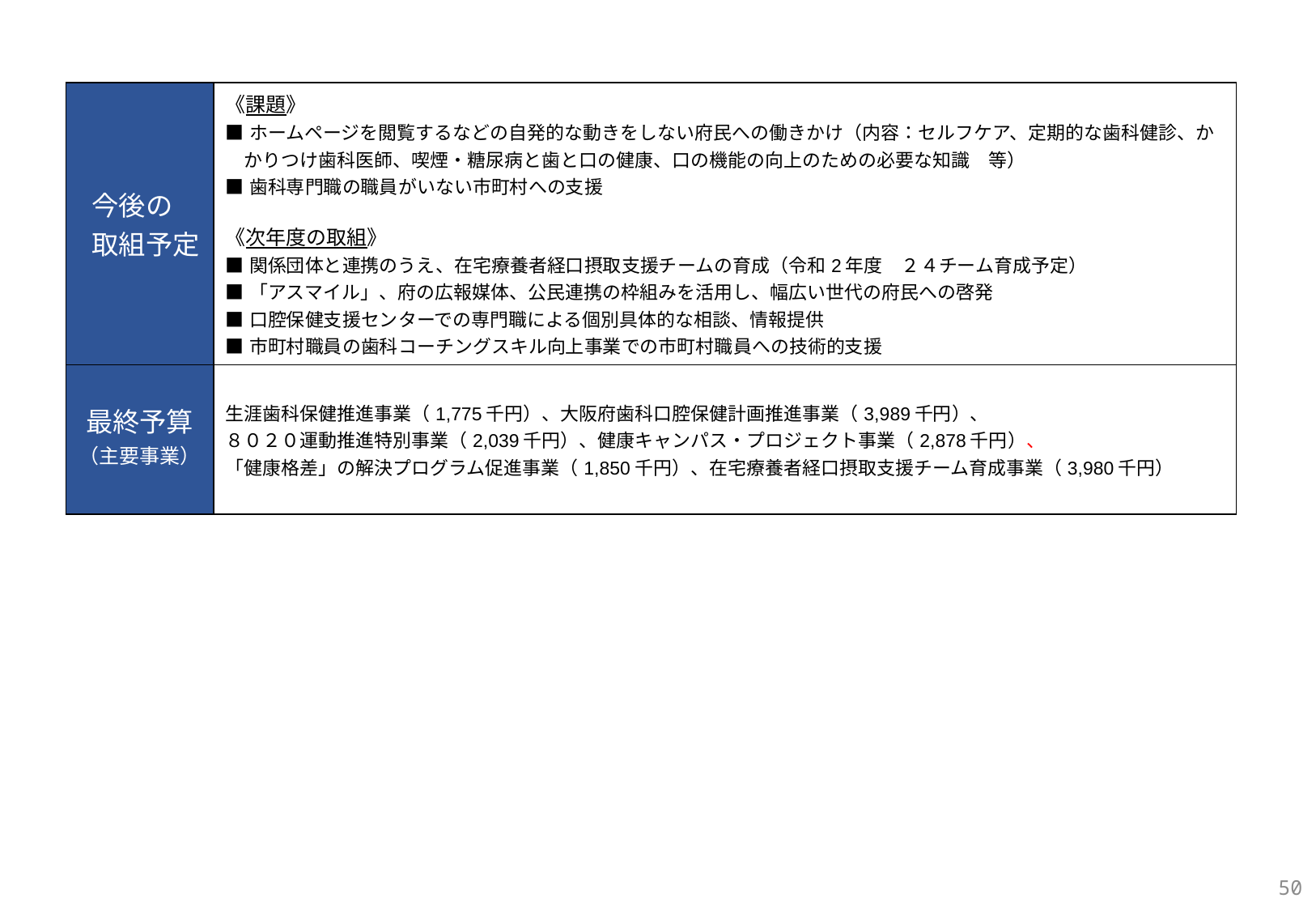

| 今後の 取組予定 | 《課題》 ■ホームページを閲覧するなどの自発的な動きをしない府民への働きかけ（内容：セルフケア、定期的な歯科健診、か 　かりつけ歯科医師、喫煙・糖尿病と歯と口の健康、口の機能の向上のための必要な知識　等） ■歯科専門職の職員がいない市町村への支援 《次年度の取組》 ■関係団体と連携のうえ、在宅療養者経口摂取支援チームの育成（令和2年度　２４チーム育成予定） ■「アスマイル」、府の広報媒体、公民連携の枠組みを活用し、幅広い世代の府民への啓発 ■口腔保健支援センターでの専門職による個別具体的な相談、情報提供 ■市町村職員の歯科コーチングスキル向上事業での市町村職員への技術的支援 |
| --- | --- |
| 最終予算 （主要事業） | 生涯歯科保健推進事業（1,775千円）、大阪府歯科口腔保健計画推進事業（3,989千円）、 ８０２０運動推進特別事業（2,039千円）、健康キャンパス・プロジェクト事業（2,878千円）、 「健康格差」の解決プログラム促進事業（1,850千円）、在宅療養者経口摂取支援チーム育成事業（3,980千円） |
50